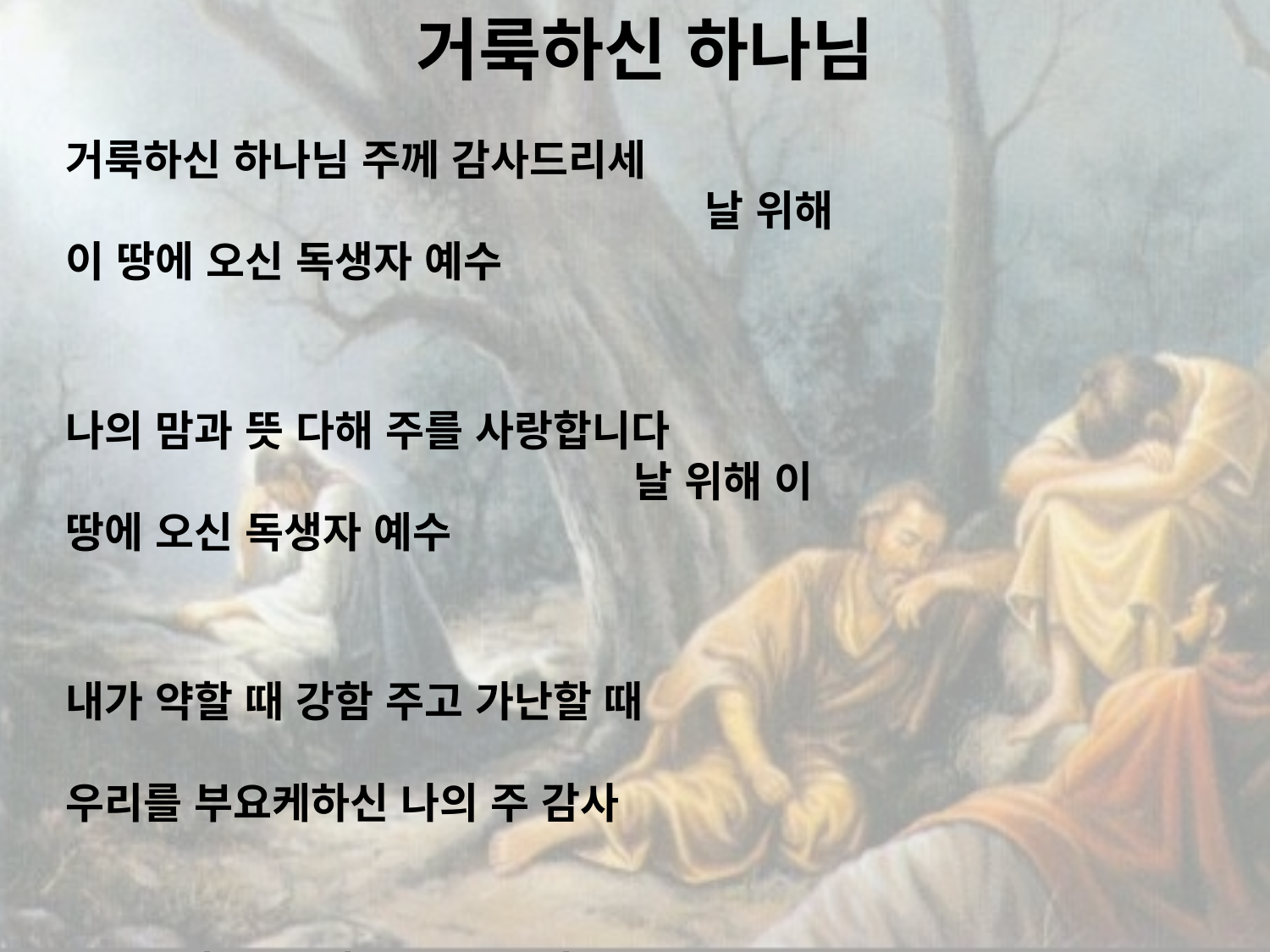

# 거룩하신 하나님
거룩하신 하나님 주께 감사드리세                                                                       날 위해 이 땅에 오신 독생자 예수

나의 맘과 뜻 다해 주를 사랑합니다                                                               날 위해 이 땅에 오신 독생자 예수

내가 약할 때 강함 주고 가난할 때                                                                          우리를 부요케하신 나의 주 감사

내가 약할 때 강함 주고 가난할 때                                                                  우리를 부요케하신 나의 주 감사 감사